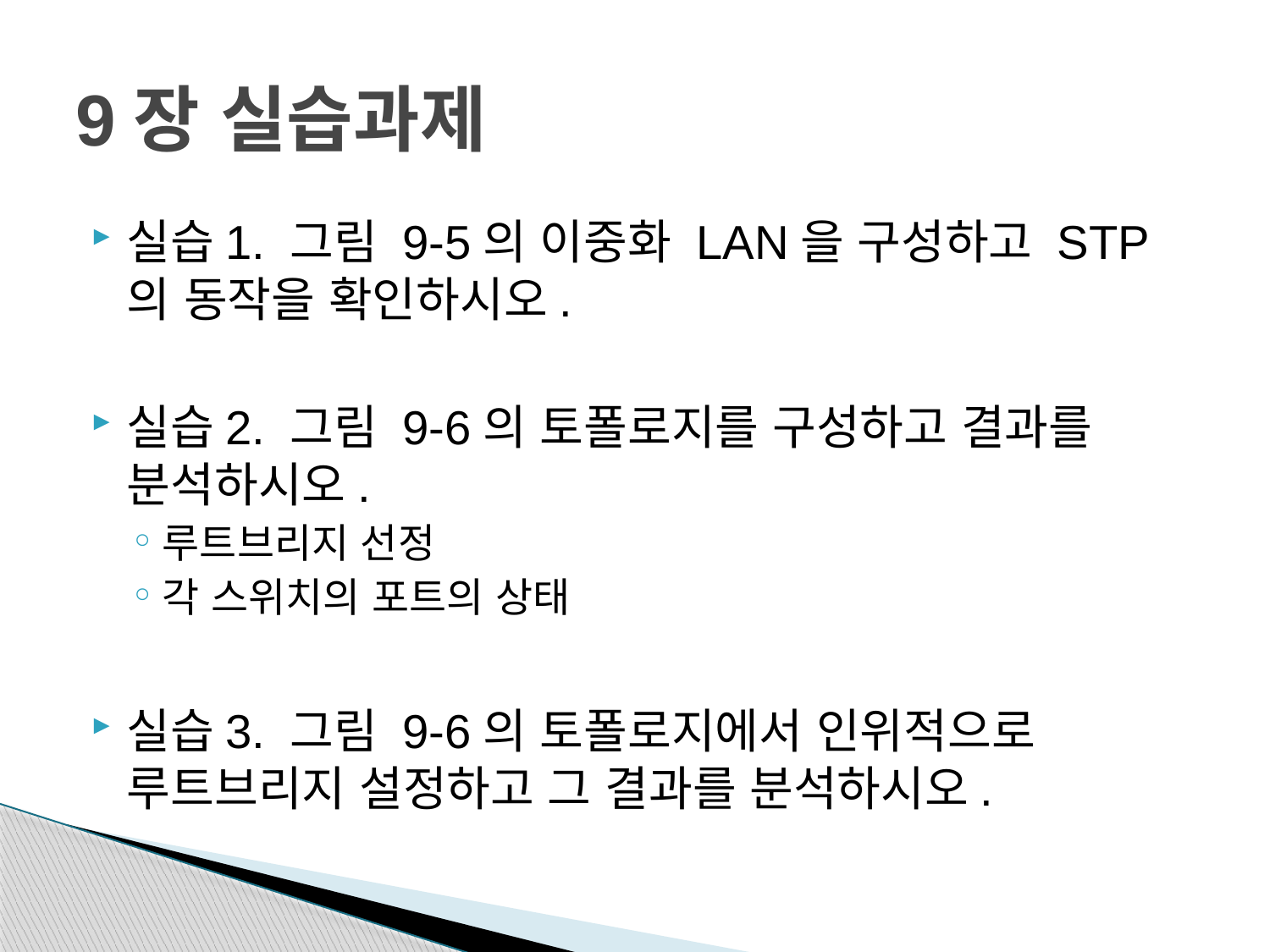

# 9장 실습과제
실습1. 그림 9-5의 이중화 LAN을 구성하고 STP의 동작을 확인하시오.

실습2. 그림 9-6의 토폴로지를 구성하고 결과를 분석하시오.
루트브리지 선정
각 스위치의 포트의 상태

실습3. 그림 9-6의 토폴로지에서 인위적으로 루트브리지 설정하고 그 결과를 분석하시오.